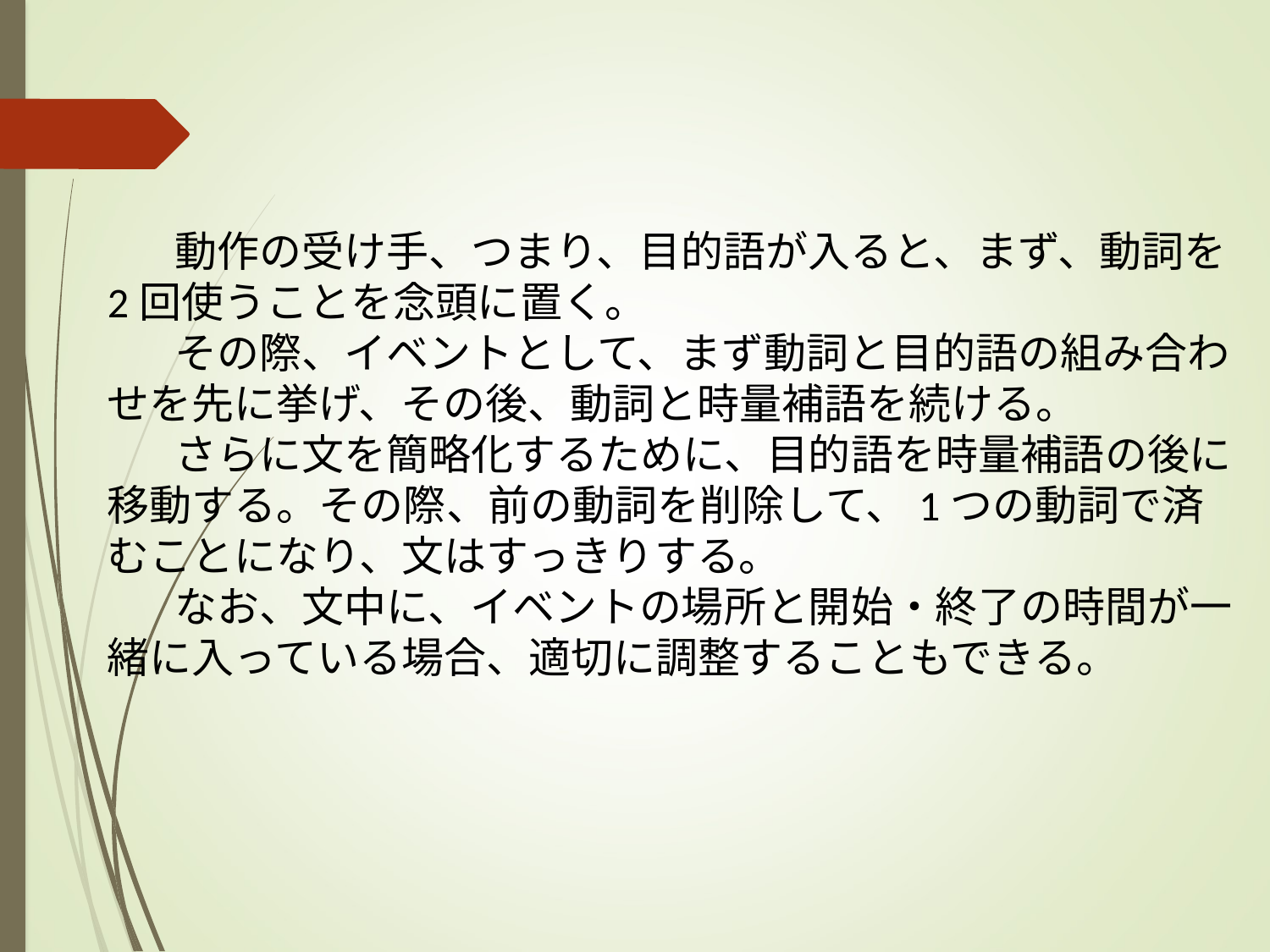

動作の受け手、つまり、目的語が入ると、まず、動詞を2回使うことを念頭に置く。
　その際、イベントとして、まず動詞と目的語の組み合わせを先に挙げ、その後、動詞と時量補語を続ける。
　さらに文を簡略化するために、目的語を時量補語の後に移動する。その際、前の動詞を削除して、1つの動詞で済むことになり、文はすっきりする。
　なお、文中に、イベントの場所と開始・終了の時間が一緒に入っている場合、適切に調整することもできる。